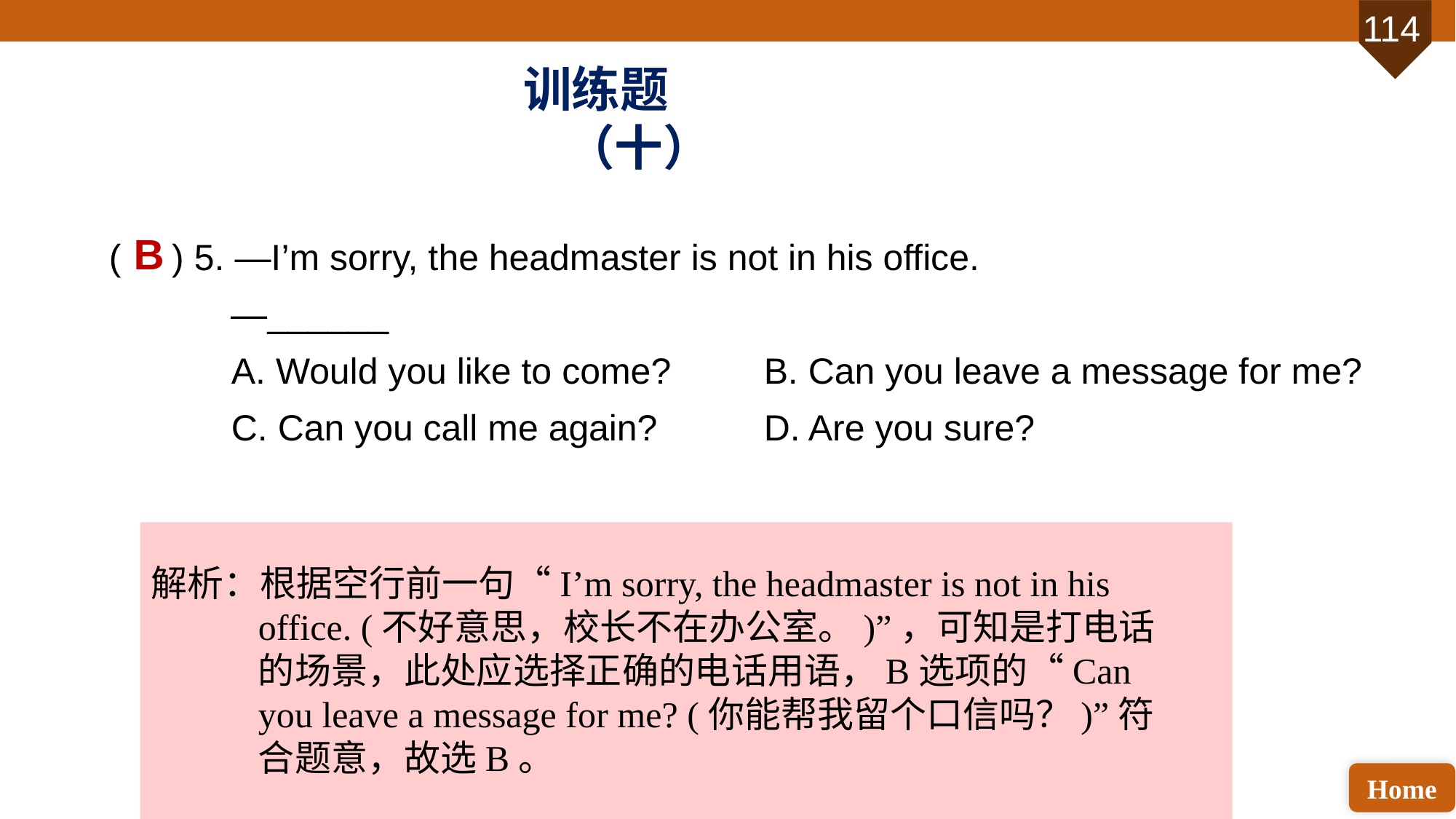

训练题（十）
(     ) 5. —I’m sorry, the headmaster is not in his office.
            —______
            A. Would you like to come? 	B. Can you leave a message for me?
            C. Can you call me again? 	D. Are you sure?
B

解析：根据空行前一句“I’m sorry, the headmaster is not in his office. (不好意思，校长不在办公室。)”，可知是打电话的场景，此处应选择正确的电话用语，B选项的“Can you leave a message for me? (你能帮我留个口信吗？)”符合题意，故选B。